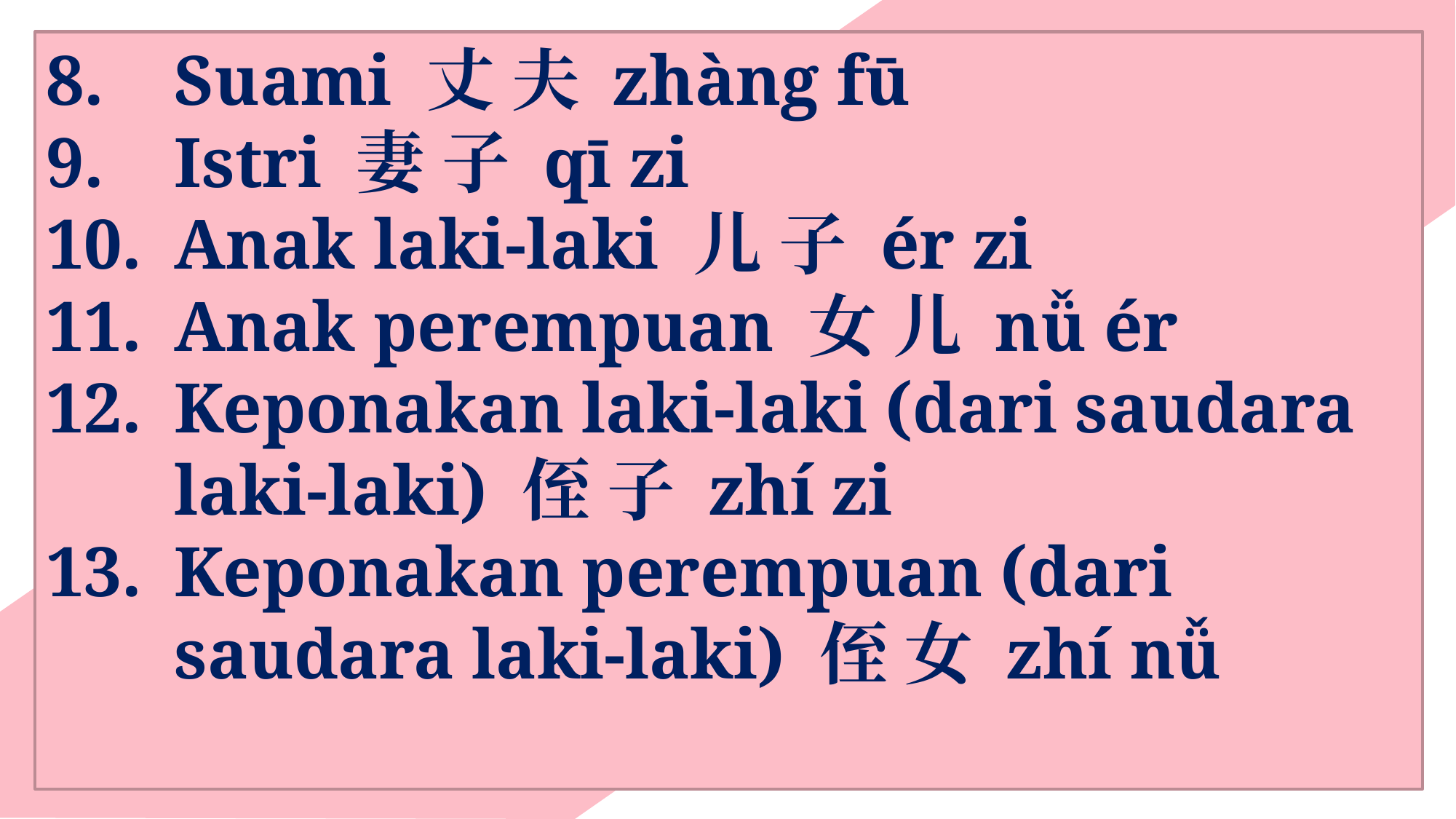

Suami 丈 夫 zhàng fū
Istri 妻 子 qī zi
Anak laki-laki 儿 子 ér zi
Anak perempuan 女 儿 nǚ ér
Keponakan laki-laki (dari saudara laki-laki) 侄 子 zhí zi
Keponakan perempuan (dari saudara laki-laki) 侄 女 zhí nǚ